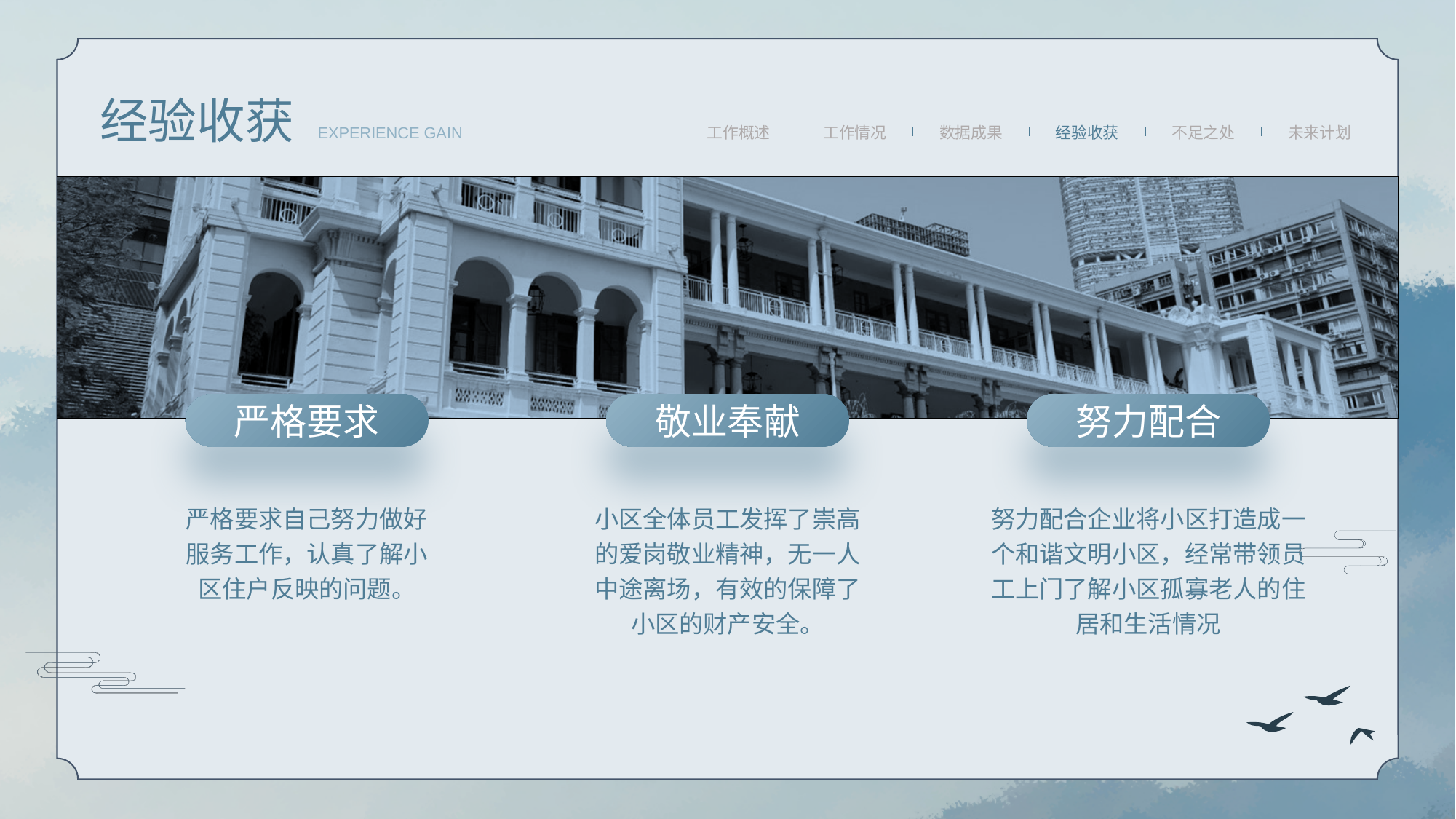

经验收获
EXPERIENCE GAIN
工作概述
工作情况
数据成果
经验收获
不足之处
未来计划

严格要求
敬业奉献
努⼒配合
严格要求⾃⼰努⼒做好服务⼯作，认真了解⼩区住户反映的问题。
⼩区全体员⼯发挥了崇⾼的爱岗敬业精神，⽆⼀⼈中途离场，有效的保障了⼩区的财产安全。
努⼒配合企业将⼩区打造成⼀个和谐⽂明⼩区，经常带领员⼯上门了解⼩区孤寡⽼⼈的住居和⽣活情况